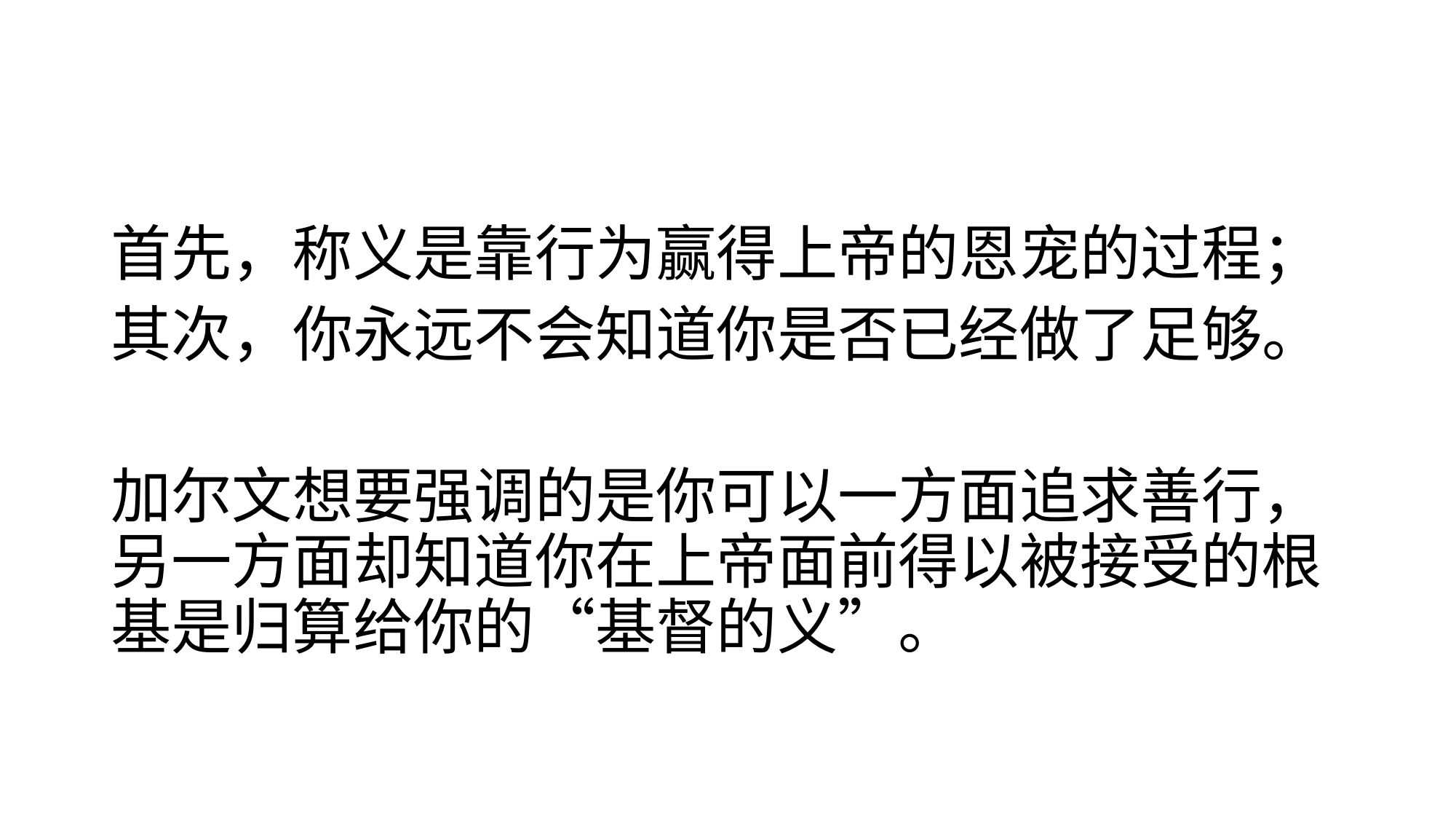

#
首先，称义是靠行为赢得上帝的恩宠的过程；
其次，你永远不会知道你是否已经做了足够。

加尔文想要强调的是你可以一方面追求善行，另一方面却知道你在上帝面前得以被接受的根基是归算给你的“基督的义”。